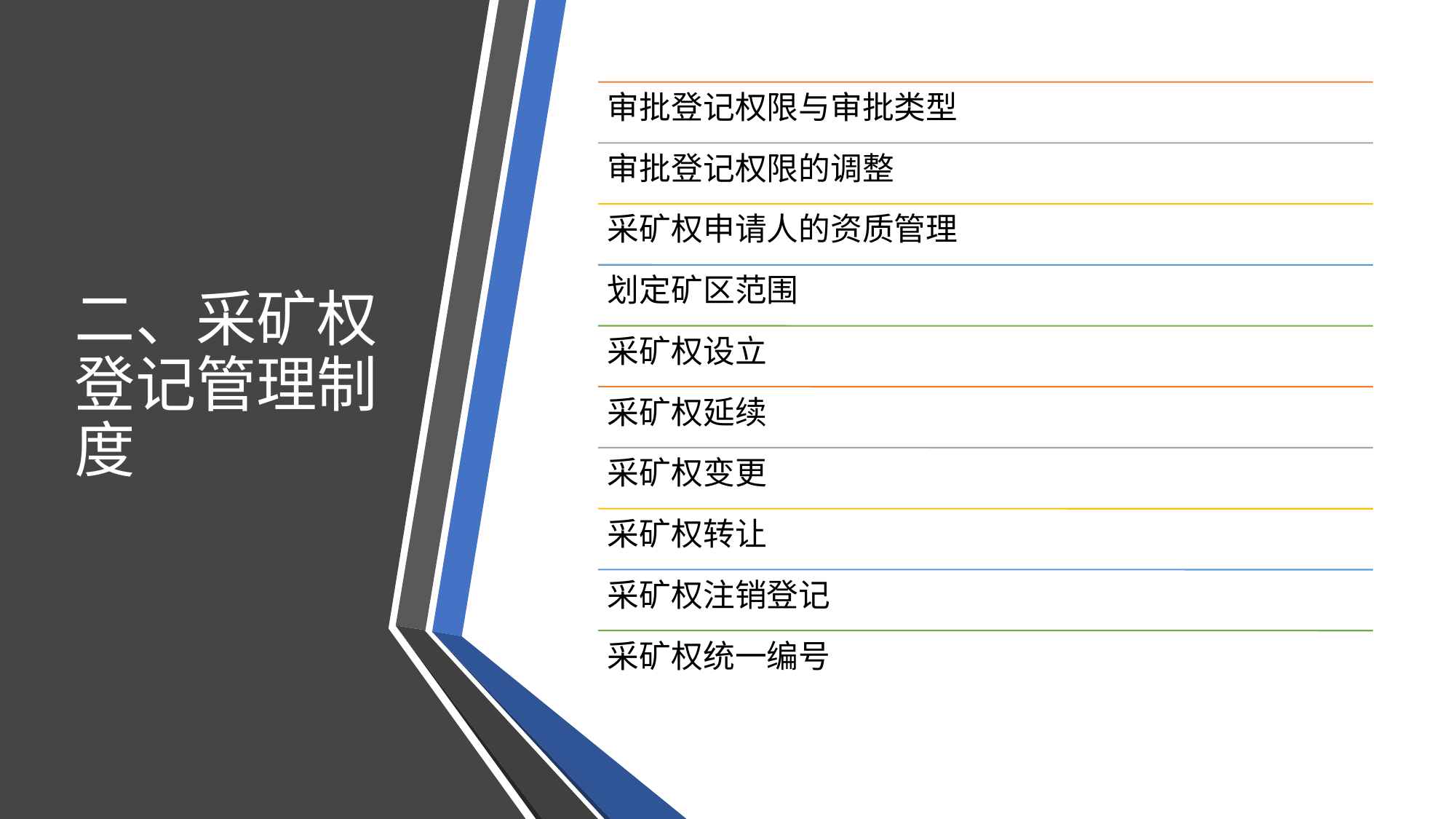

# 二、采矿权登记管理制度
审批登记权限与审批类型
审批登记权限的调整
采矿权申请人的资质管理
划定矿区范围
采矿权设立
采矿权延续
采矿权变更
采矿权转让
采矿权注销登记
采矿权统一编号